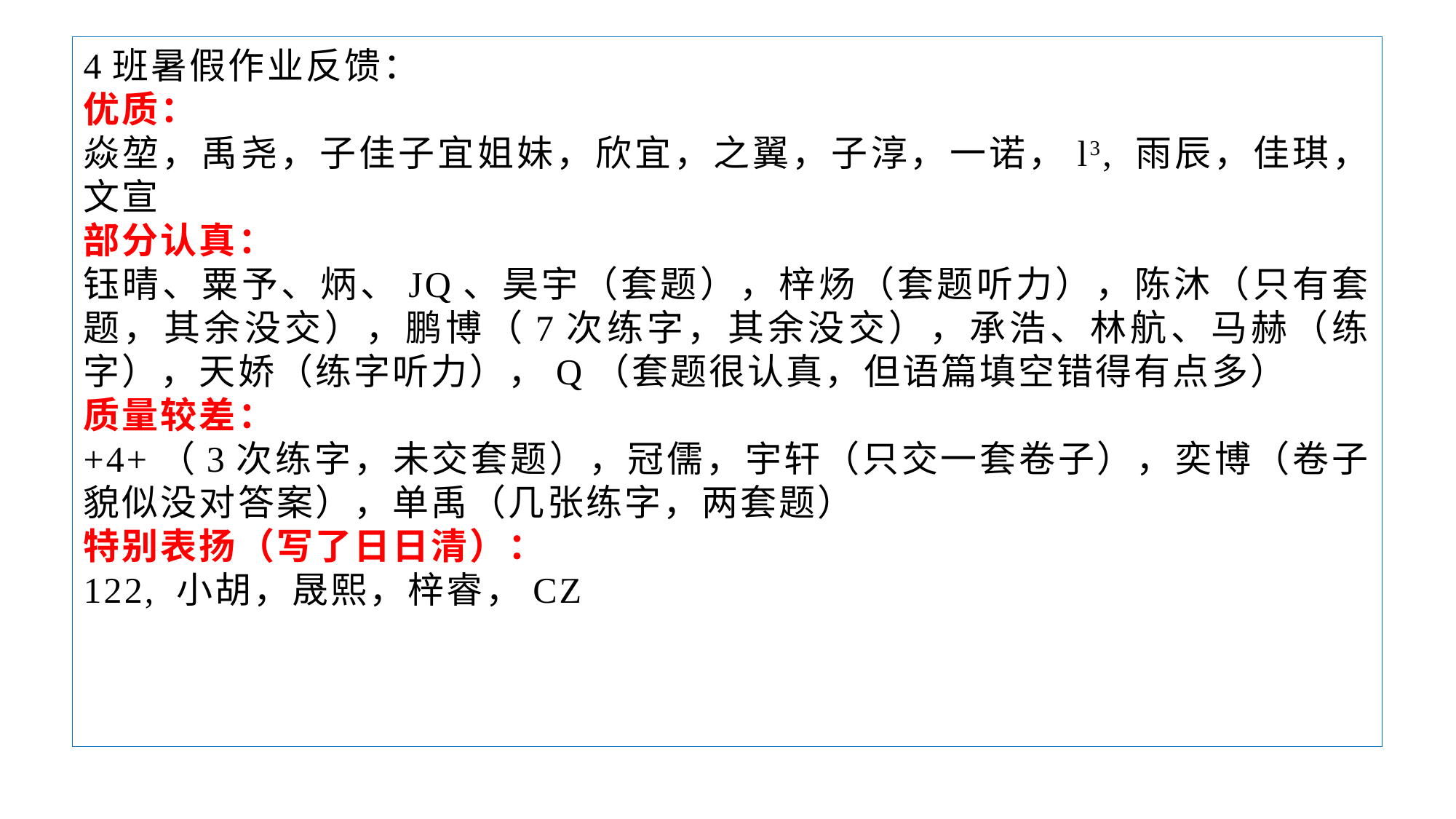

4班暑假作业反馈：
优质：
焱堃，禹尧，子佳子宜姐妹，欣宜，之翼，子淳，一诺，l3, 雨辰，佳琪，文宣
部分认真：
钰晴、粟予、炳、JQ、昊宇（套题），梓炀（套题听力），陈沐（只有套题，其余没交），鹏博（7次练字，其余没交），承浩、林航、马赫（练字），天娇（练字听力），Q（套题很认真，但语篇填空错得有点多）
质量较差：
+4+（3次练字，未交套题），冠儒，宇轩（只交一套卷子），奕博（卷子貌似没对答案），单禹（几张练字，两套题）
特别表扬（写了日日清）：
122, 小胡，晟熙，梓睿，CZ